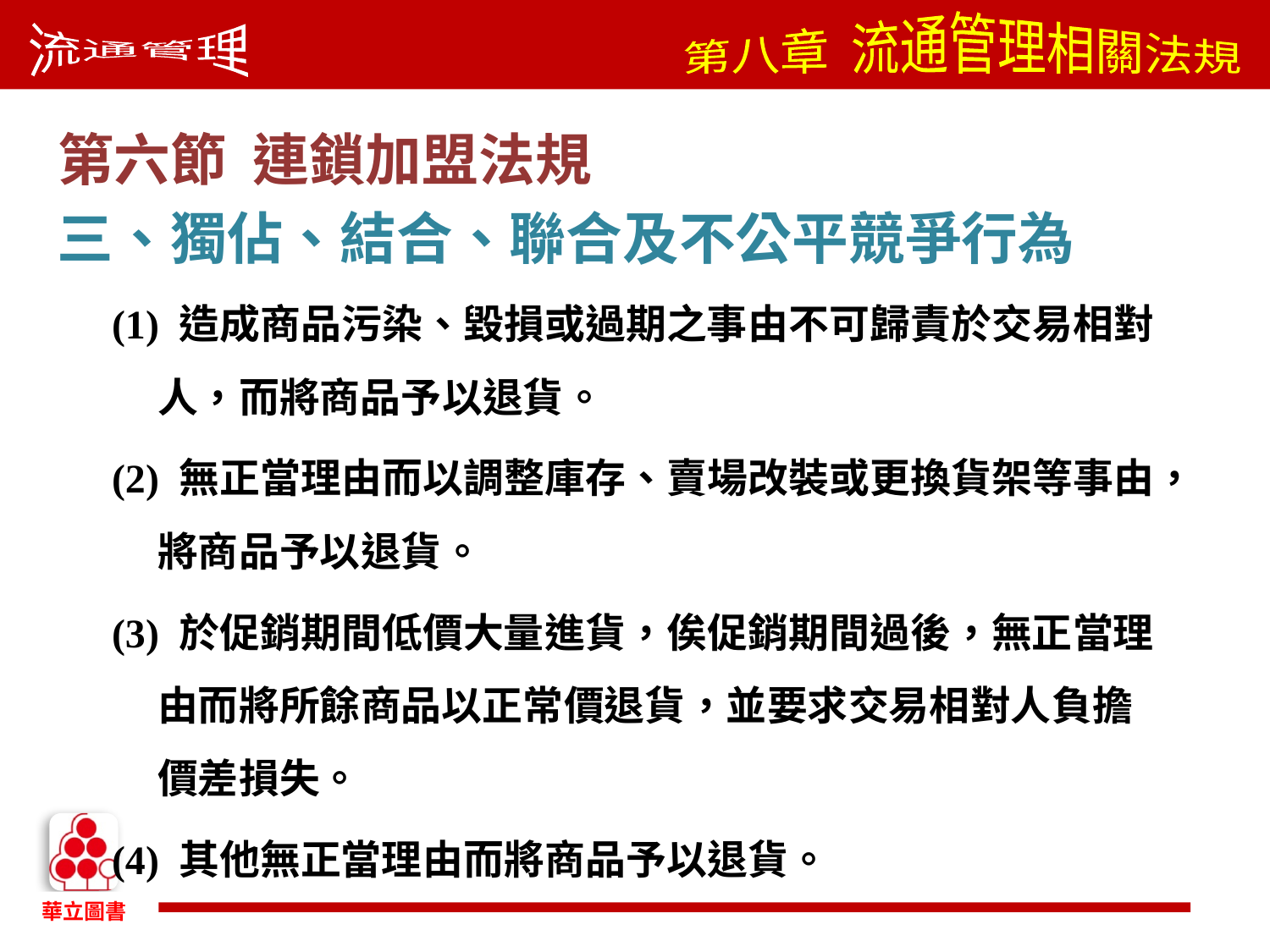

第六節  連鎖加盟法規
三、獨佔、結合、聯合及不公平競爭行為
(1) 造成商品污染、毀損或過期之事由不可歸責於交易相對人，而將商品予以退貨。
(2) 無正當理由而以調整庫存、賣場改裝或更換貨架等事由，將商品予以退貨。
(3) 於促銷期間低價大量進貨，俟促銷期間過後，無正當理由而將所餘商品以正常價退貨，並要求交易相對人負擔價差損失。
(4) 其他無正當理由而將商品予以退貨。